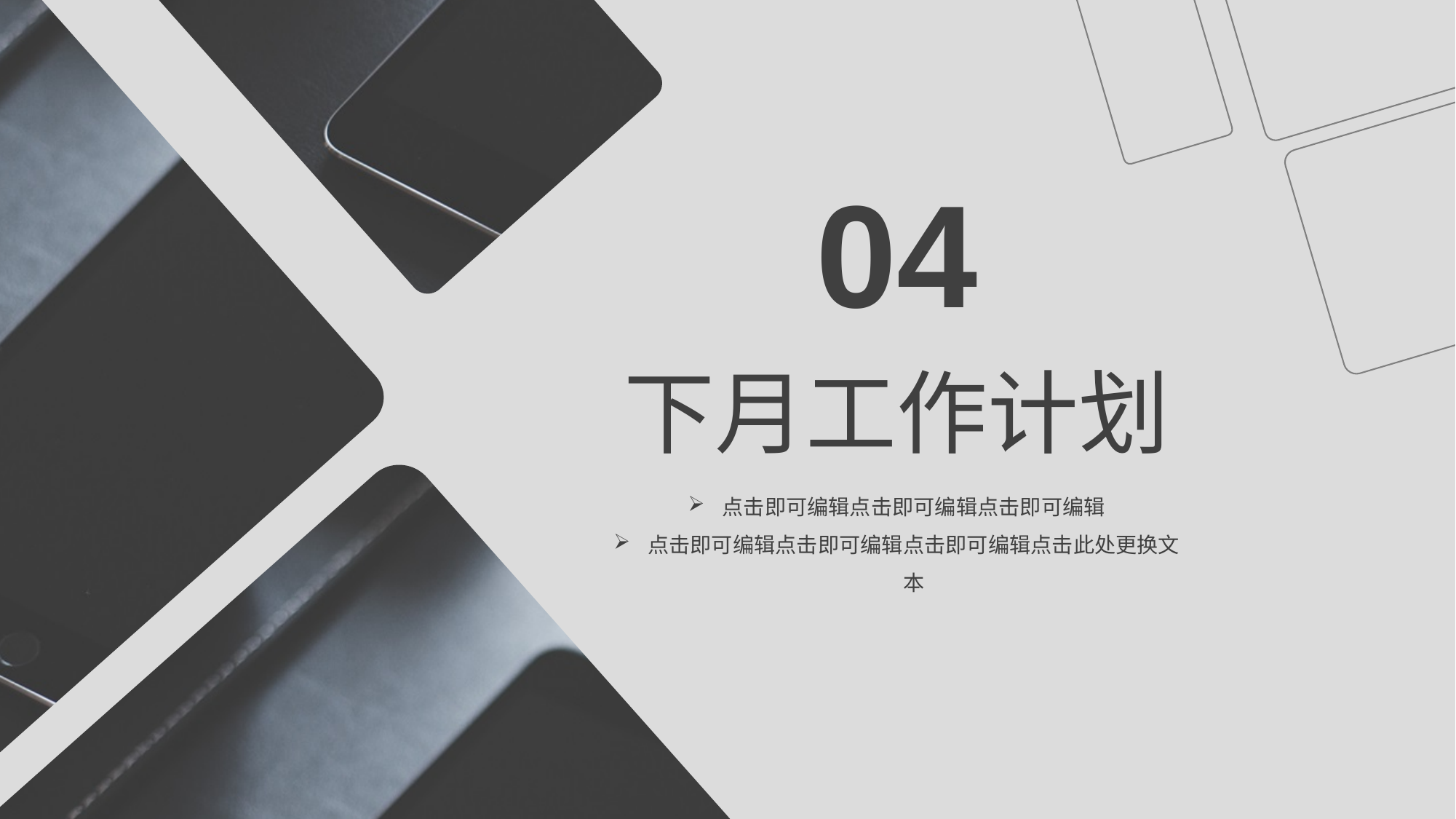

04
下月工作计划
点击即可编辑点击即可编辑点击即可编辑
点击即可编辑点击即可编辑点击即可编辑点击此处更换文本